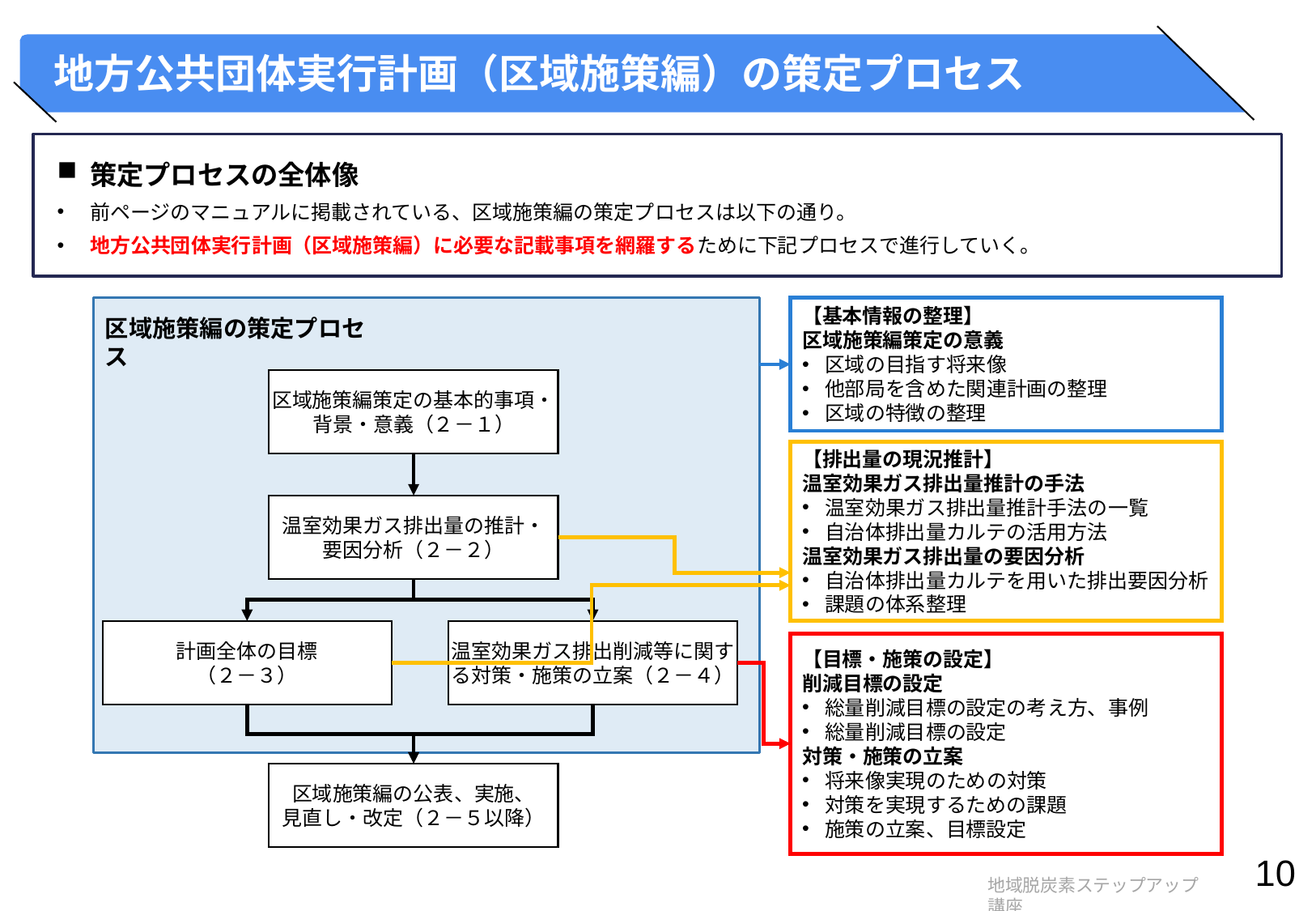

# 地方公共団体実行計画（区域施策編）の策定プロセス
策定プロセスの全体像
前ページのマニュアルに掲載されている、区域施策編の策定プロセスは以下の通り。
地方公共団体実行計画（区域施策編）に必要な記載事項を網羅するために下記プロセスで進行していく。

【基本情報の整理】
区域施策編策定の意義
区域の目指す将来像
他部局を含めた関連計画の整理
区域の特徴の整理
区域施策編の策定プロセス
区域施策編策定の基本的事項・背景・意義（２－１）
【排出量の現況推計】
温室効果ガス排出量推計の手法
温室効果ガス排出量推計手法の一覧
自治体排出量カルテの活用方法
温室効果ガス排出量の要因分析
自治体排出量カルテを用いた排出要因分析
課題の体系整理
温室効果ガス排出量の推計・
要因分析（２－２）
計画全体の目標
（２－３）
温室効果ガス排出削減等に関する対策・施策の立案（２－４）
【目標・施策の設定】
削減目標の設定
総量削減目標の設定の考え方、事例
総量削減目標の設定
対策・施策の立案
将来像実現のための対策
対策を実現するための課題
施策の立案、目標設定
区域施策編の公表、実施、
見直し・改定（２－５以降）